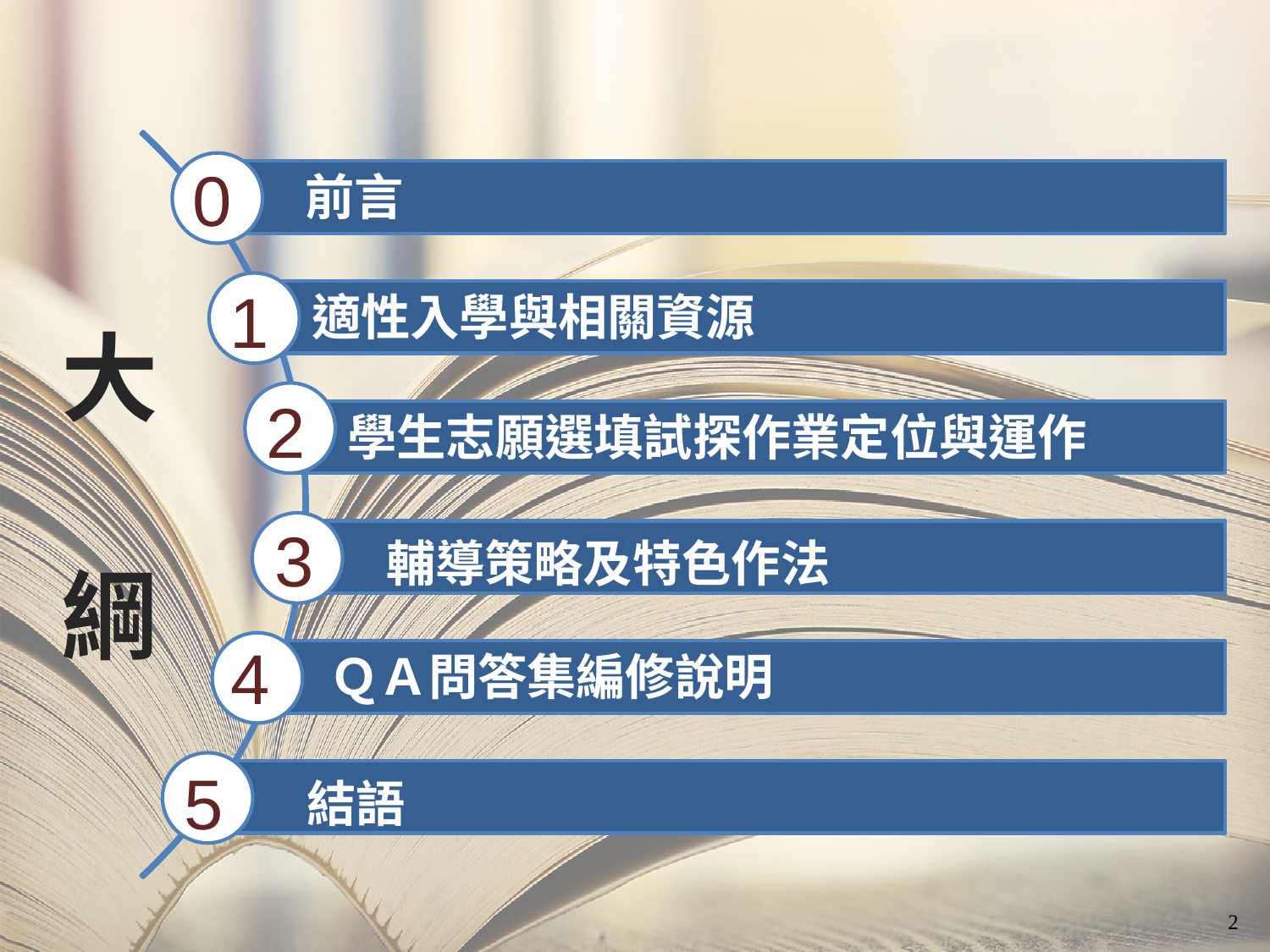

前言

適性入學與相關資源

學生志願選填試探作業定位與運作

ＱＡ問答集編修說明

0
1
大

綱
2
3
輔導策略及特色作法
4
5
結語
2